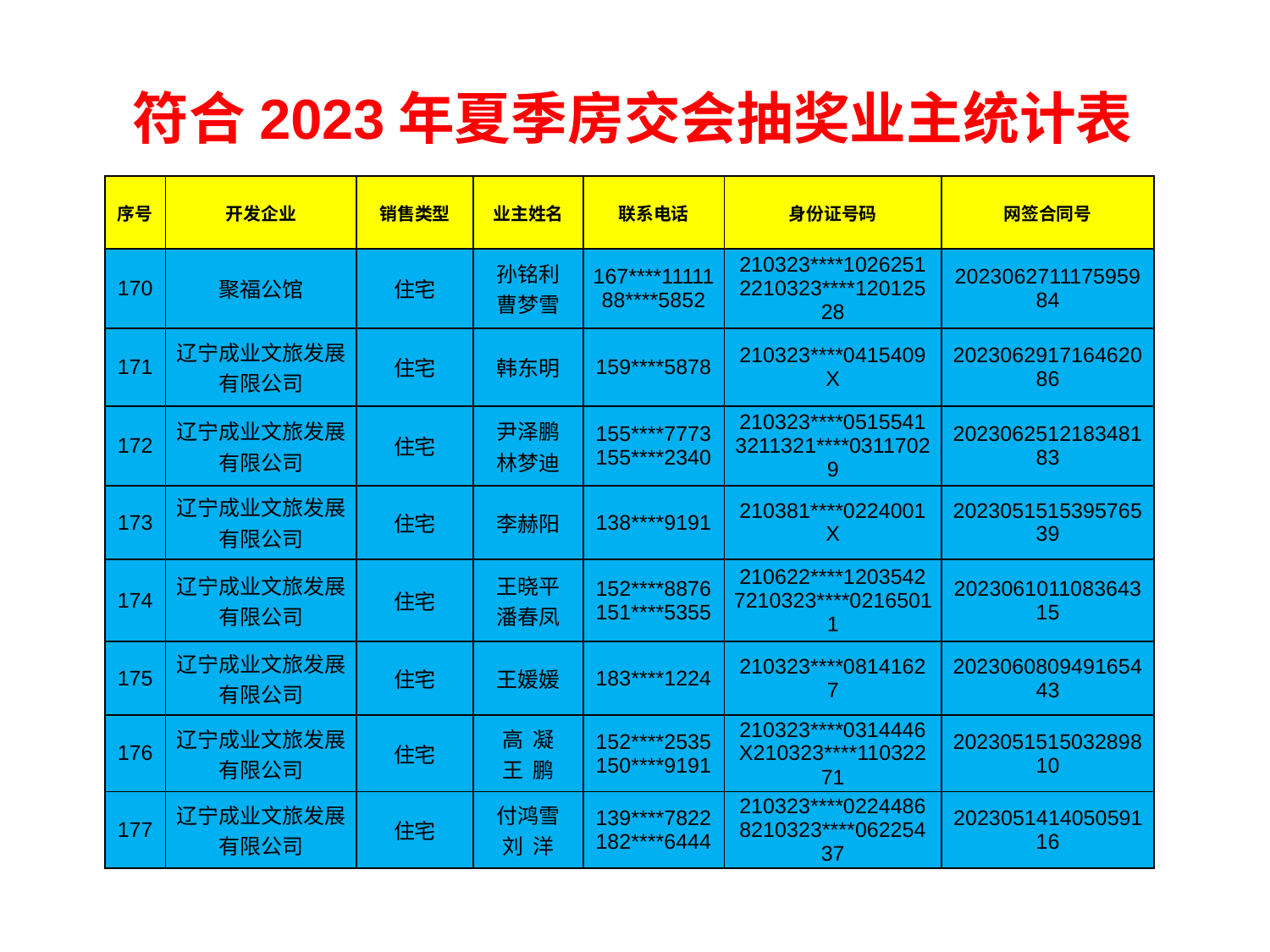

符合2023年夏季房交会抽奖业主统计表
| 序号 | 开发企业 | 销售类型 | 业主姓名 | 联系电话 | 身份证号码 | 网签合同号 |
| --- | --- | --- | --- | --- | --- | --- |
| 170 | 聚福公馆 | 住宅 | 孙铭利 曹梦雪 | 167\*\*\*\*1111188\*\*\*\*5852 | 210323\*\*\*\*10262512210323\*\*\*\*12012528 | 202306271117595984 |
| 171 | 辽宁成业文旅发展有限公司 | 住宅 | 韩东明 | 159\*\*\*\*5878 | 210323\*\*\*\*0415409X | 202306291716462086 |
| 172 | 辽宁成业文旅发展有限公司 | 住宅 | 尹泽鹏 林梦迪 | 155\*\*\*\*7773155\*\*\*\*2340 | 210323\*\*\*\*05155413211321\*\*\*\*03117029 | 202306251218348183 |
| 173 | 辽宁成业文旅发展有限公司 | 住宅 | 李赫阳 | 138\*\*\*\*9191 | 210381\*\*\*\*0224001X | 202305151539576539 |
| 174 | 辽宁成业文旅发展有限公司 | 住宅 | 王晓平 潘春凤 | 152\*\*\*\*8876151\*\*\*\*5355 | 210622\*\*\*\*12035427210323\*\*\*\*02165011 | 202306101108364315 |
| 175 | 辽宁成业文旅发展有限公司 | 住宅 | 王媛媛 | 183\*\*\*\*1224 | 210323\*\*\*\*08141627 | 202306080949165443 |
| 176 | 辽宁成业文旅发展有限公司 | 住宅 | 高 凝 王 鹏 | 152\*\*\*\*2535150\*\*\*\*9191 | 210323\*\*\*\*0314446X210323\*\*\*\*11032271 | 202305151503289810 |
| 177 | 辽宁成业文旅发展有限公司 | 住宅 | 付鸿雪 刘 洋 | 139\*\*\*\*7822182\*\*\*\*6444 | 210323\*\*\*\*02244868210323\*\*\*\*06225437 | 202305141405059116 |